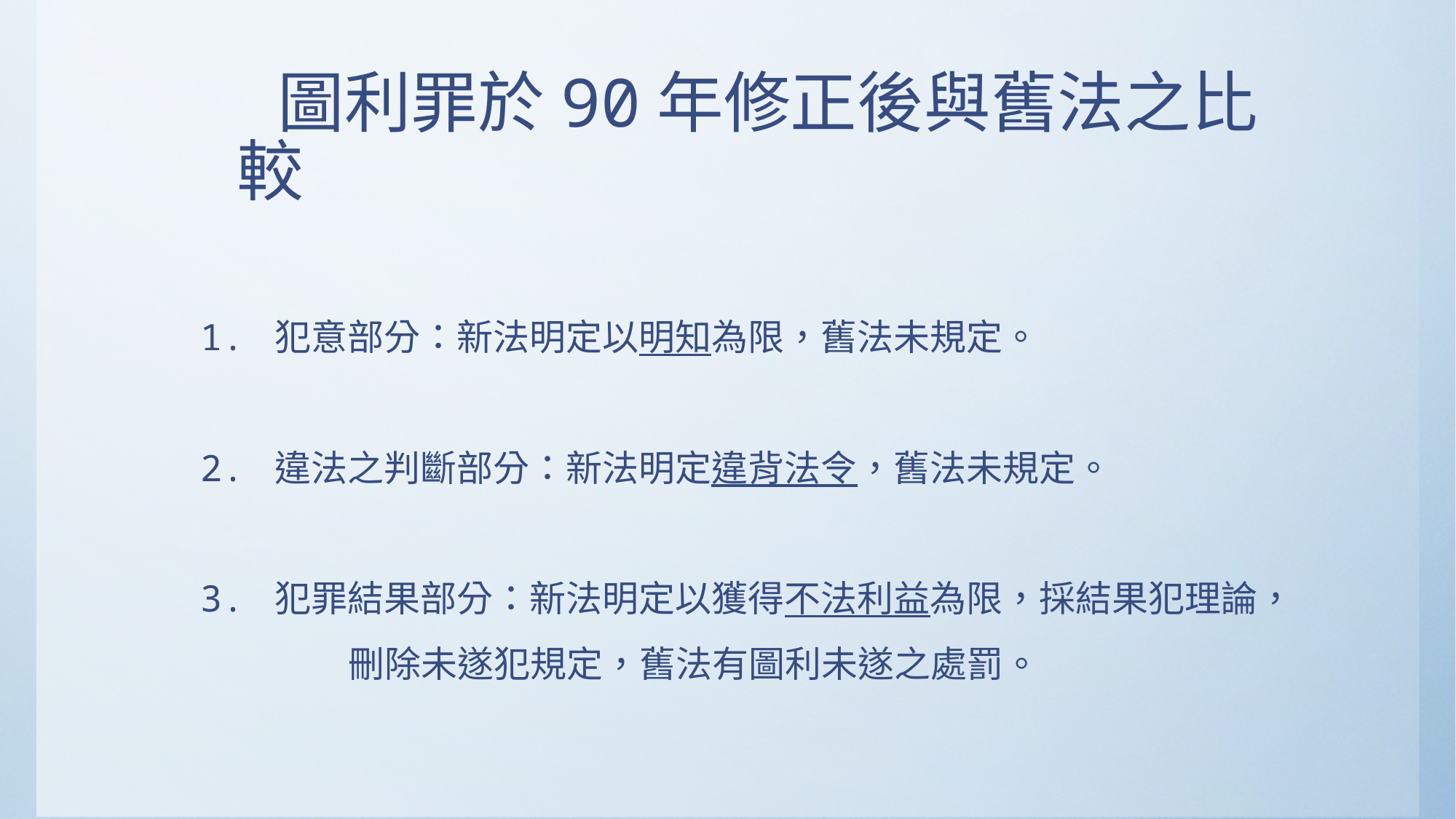

圖利罪於90年修正後與舊法之比較

1. 犯意部分：新法明定以明知為限，舊法未規定。

2. 違法之判斷部分：新法明定違背法令，舊法未規定。

3. 犯罪結果部分：新法明定以獲得不法利益為限，採結果犯理論，
                 刪除未遂犯規定，舊法有圖利未遂之處罰。